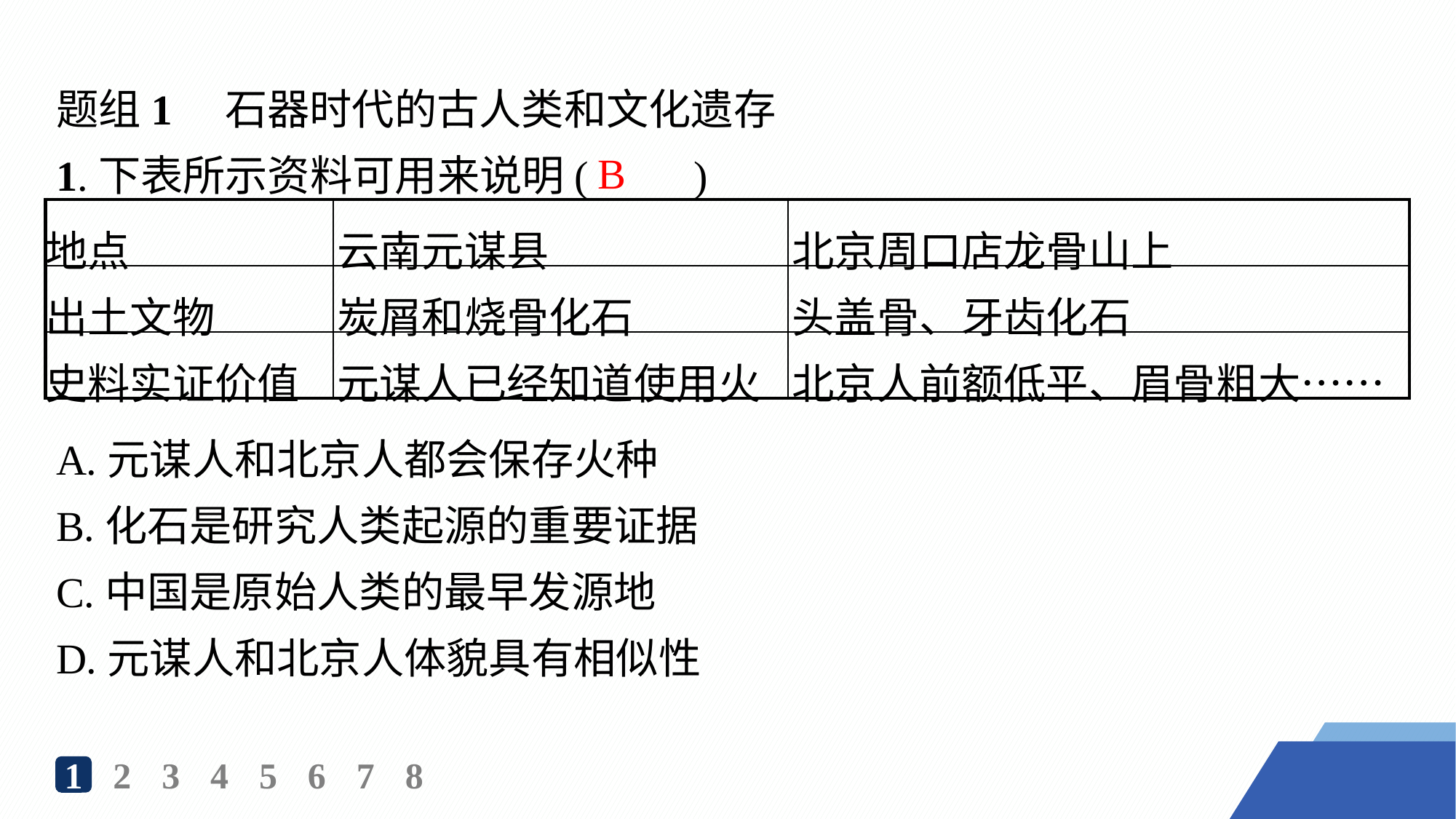

题组1　石器时代的古人类和文化遗存
1.下表所示资料可用来说明(　　)
B
| 地点 | 云南元谋县 | 北京周口店龙骨山上 |
| --- | --- | --- |
| 出土文物 | 炭屑和烧骨化石 | 头盖骨、牙齿化石 |
| 史料实证价值 | 元谋人已经知道使用火 | 北京人前额低平、眉骨粗大…… |
A.元谋人和北京人都会保存火种
B.化石是研究人类起源的重要证据
C.中国是原始人类的最早发源地
D.元谋人和北京人体貌具有相似性
1
2
3
4
5
6
7
8